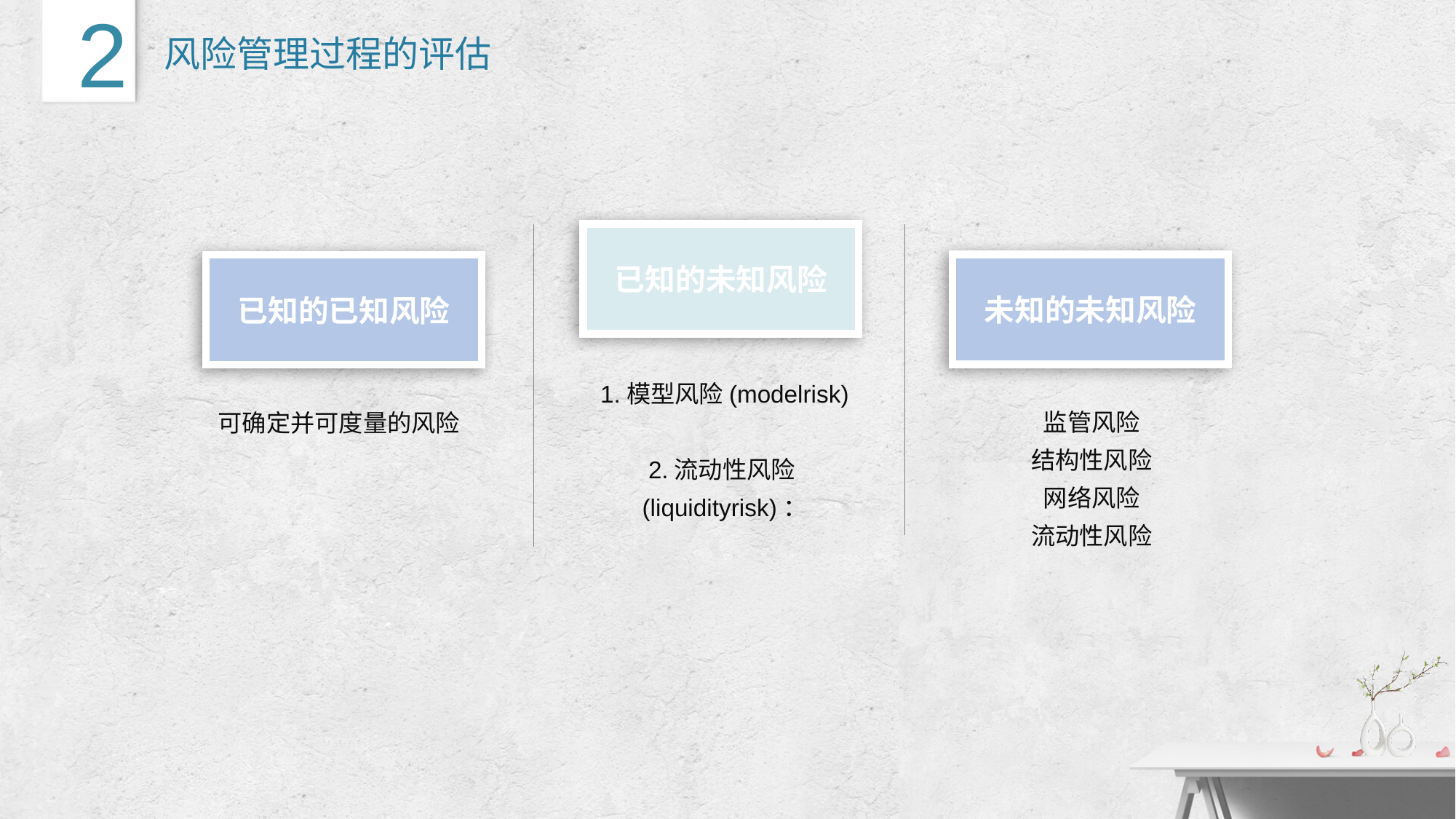

2
风险管理过程的评估
已知的未知风险
未知的未知风险
已知的已知风险
1.模型风险(modelrisk)

2.流动性风险(liquidityrisk)：
监管风险
结构性风险
网络风险
流动性风险
可确定并可度量的风险